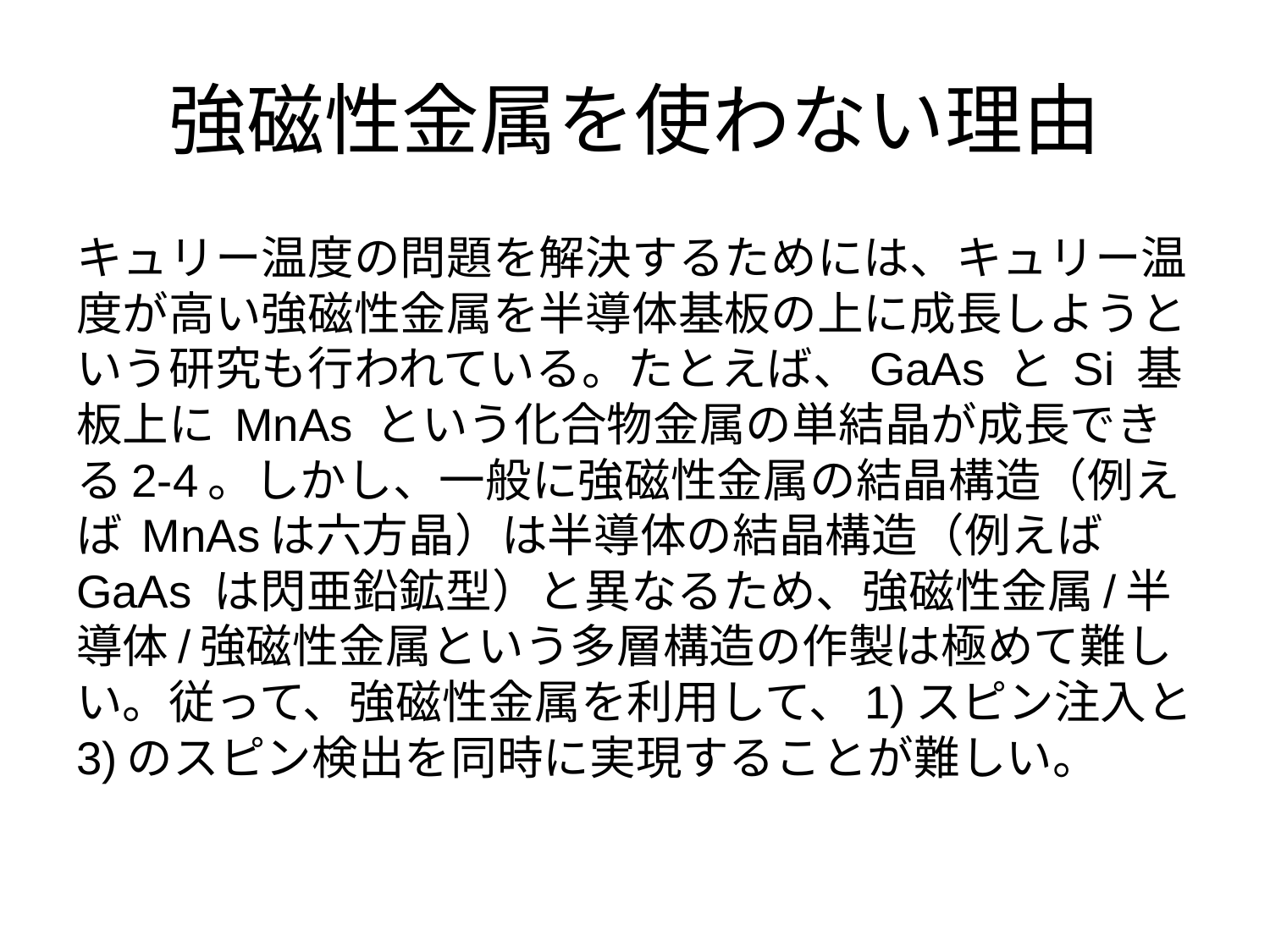

# 強磁性金属を使わない理由
キュリー温度の問題を解決するためには、キュリー温度が高い強磁性金属を半導体基板の上に成長しようという研究も行われている。たとえば、GaAs と Si 基板上に MnAs という化合物金属の単結晶が成長できる2-4。しかし、一般に強磁性金属の結晶構造（例えば MnAsは六方晶）は半導体の結晶構造（例えば GaAs は閃亜鉛鉱型）と異なるため、強磁性金属/半導体/強磁性金属という多層構造の作製は極めて難しい。従って、強磁性金属を利用して、1)スピン注入と 3)のスピン検出を同時に実現することが難しい。